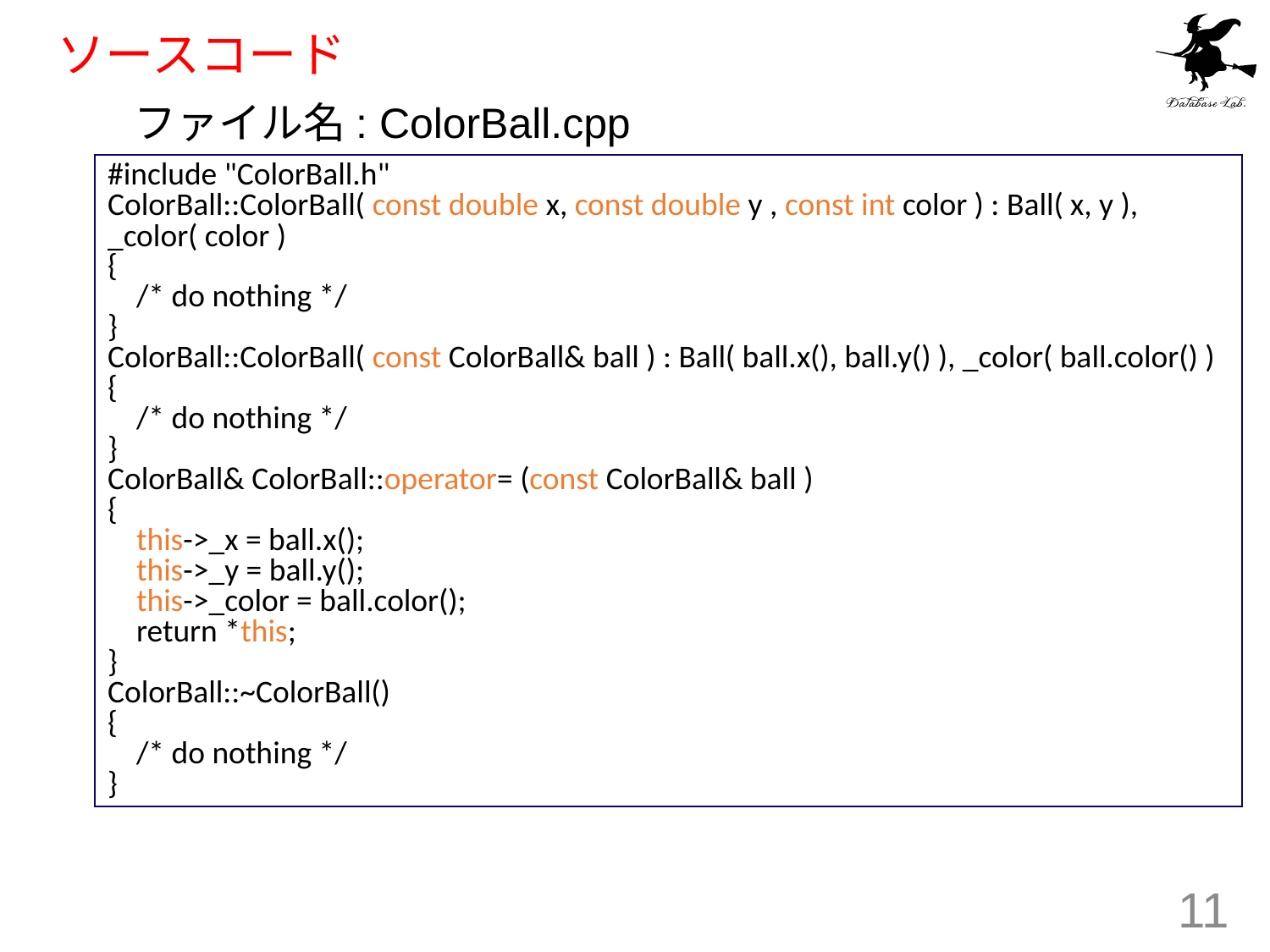

# ソースコード
ファイル名: ColorBall.cpp
#include "ColorBall.h"
ColorBall::ColorBall( const double x, const double y , const int color ) : Ball( x, y ), _color( color )
{
    /* do nothing */
}
ColorBall::ColorBall( const ColorBall& ball ) : Ball( ball.x(), ball.y() ), _color( ball.color() )
{
    /* do nothing */
}
ColorBall& ColorBall::operator= (const ColorBall& ball )
{
    this->_x = ball.x();
    this->_y = ball.y();
    this->_color = ball.color();
    return *this;
}
ColorBall::~ColorBall()
{
    /* do nothing */
}
11